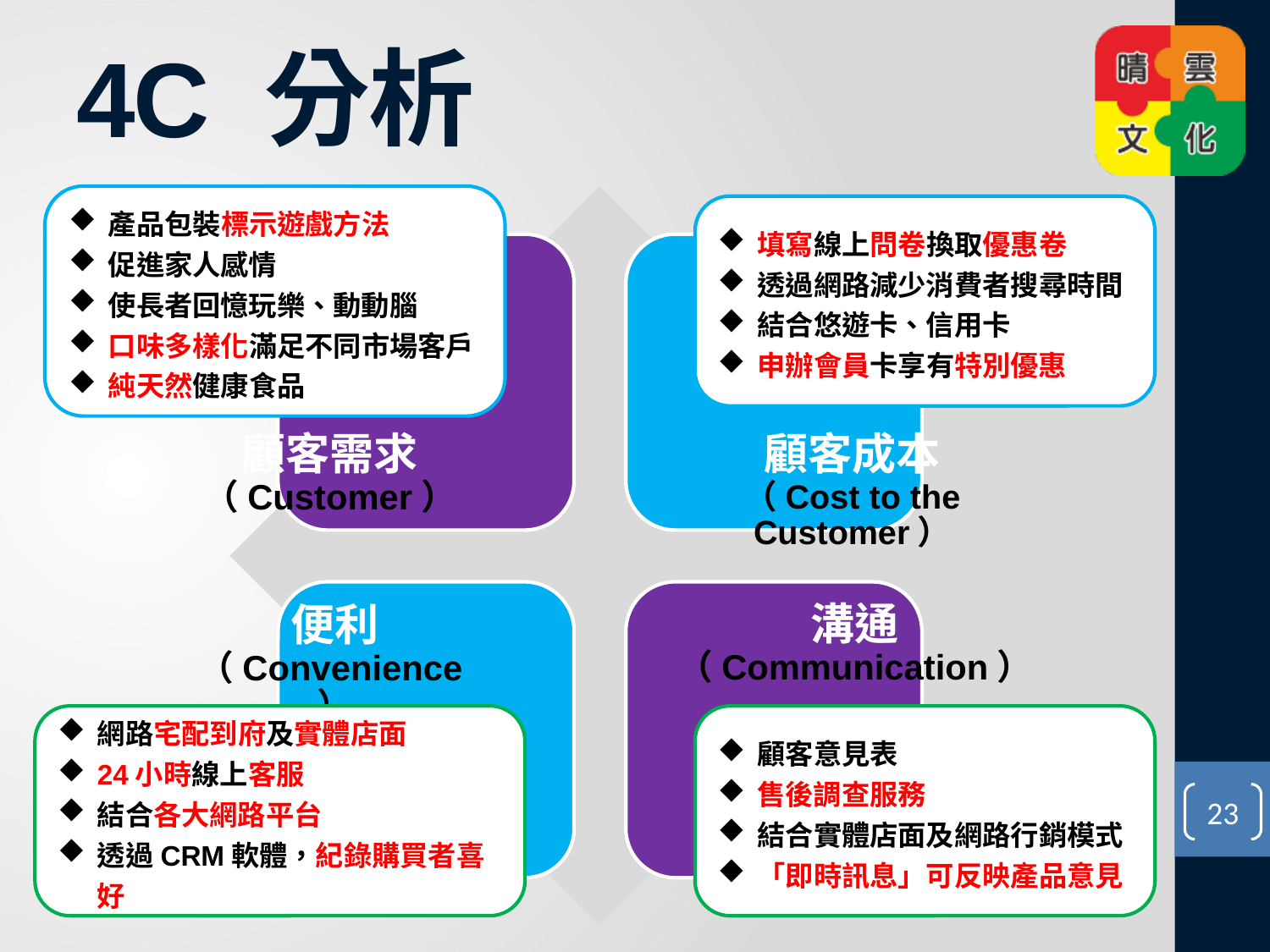

# 4C 分析

產品包裝標示遊戲方法
促進家人感情
使長者回憶玩樂、動動腦
口味多樣化滿足不同市場客戶
純天然健康食品
填寫線上問卷換取優惠卷
透過網路減少消費者搜尋時間
結合悠遊卡、信用卡
申辦會員卡享有特別優惠
顧客需求
（Customer）
顧客成本
（Cost to the Customer）
溝通（Communication）
便利
（Convenience）
網路宅配到府及實體店面
24小時線上客服
結合各大網路平台
透過CRM軟體，紀錄購買者喜好
顧客意見表
售後調查服務
結合實體店面及網路行銷模式
「即時訊息」可反映產品意見
23